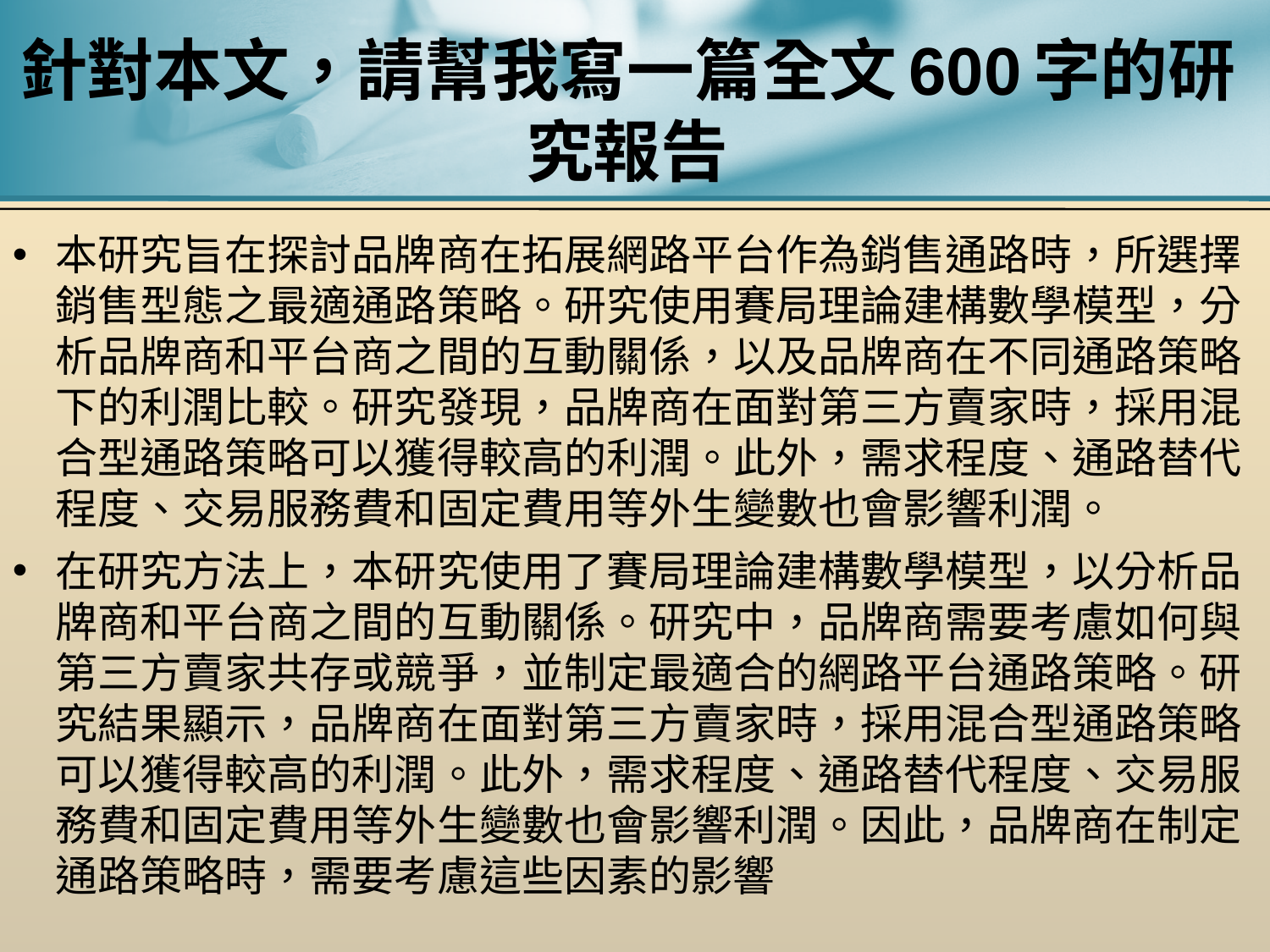

# 針對本文，請幫我寫一篇全文600字的研究報告
本研究旨在探討品牌商在拓展網路平台作為銷售通路時，所選擇銷售型態之最適通路策略。研究使用賽局理論建構數學模型，分析品牌商和平台商之間的互動關係，以及品牌商在不同通路策略下的利潤比較。研究發現，品牌商在面對第三方賣家時，採用混合型通路策略可以獲得較高的利潤。此外，需求程度、通路替代程度、交易服務費和固定費用等外生變數也會影響利潤。
在研究方法上，本研究使用了賽局理論建構數學模型，以分析品牌商和平台商之間的互動關係。研究中，品牌商需要考慮如何與第三方賣家共存或競爭，並制定最適合的網路平台通路策略。研究結果顯示，品牌商在面對第三方賣家時，採用混合型通路策略可以獲得較高的利潤。此外，需求程度、通路替代程度、交易服務費和固定費用等外生變數也會影響利潤。因此，品牌商在制定通路策略時，需要考慮這些因素的影響